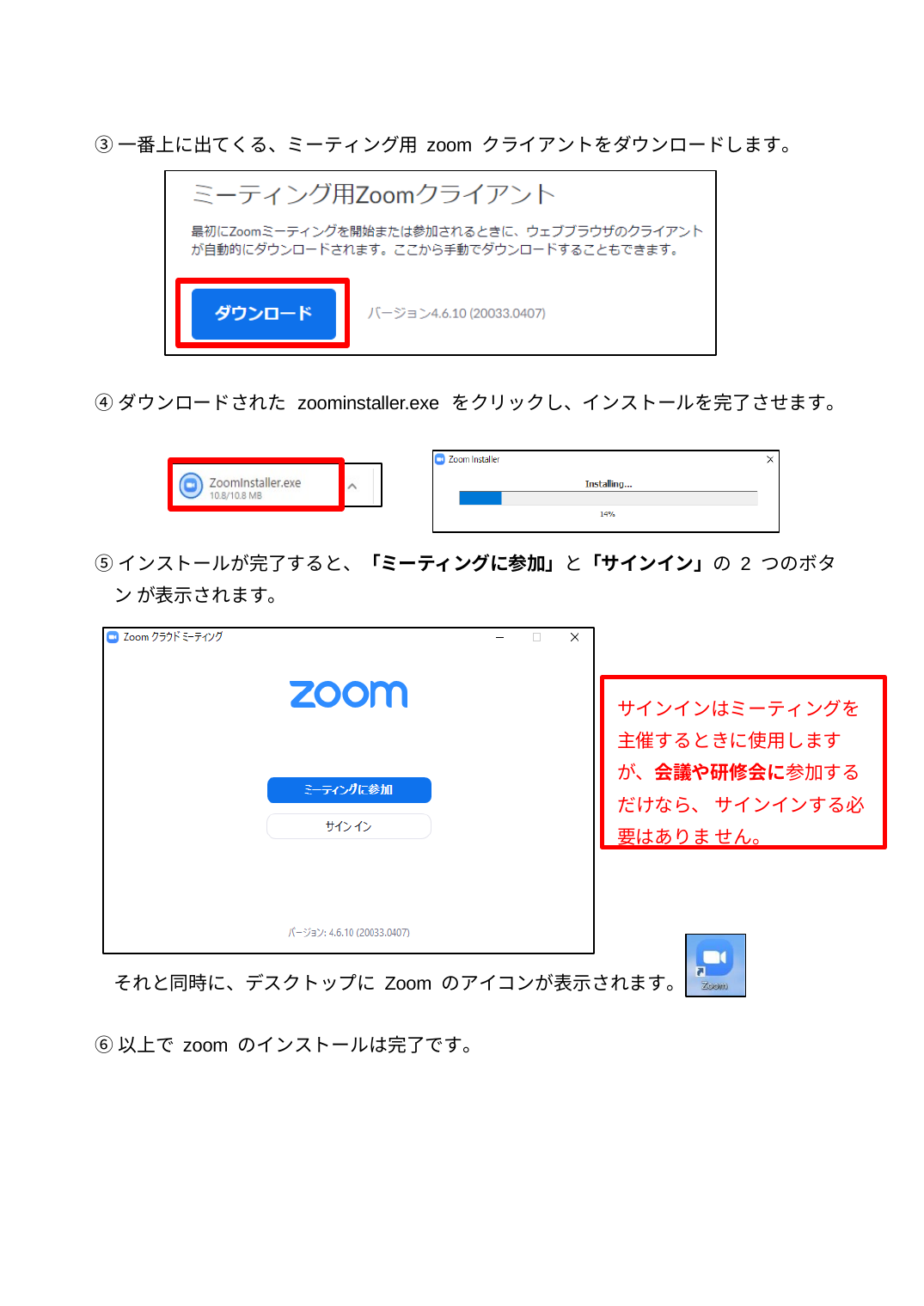

③一番上に出てくる、ミーティング用 zoom クライアントをダウンロードします。

④ダウンロードされた zoominstaller.exe をクリックし、インストールを完了させます。

⑤インストールが完了すると、「ミーティングに参加」と「サインイン」の 2 つのボタン が表示されます。

サインインはミーティングを 主催するときに使用します
が、会議や研修会に参加するだけなら、 サインインする必要はありま せん。

それと同時に、デスクトップに Zoom のアイコンが表示されます。

⑥以上で zoom のインストールは完了です。